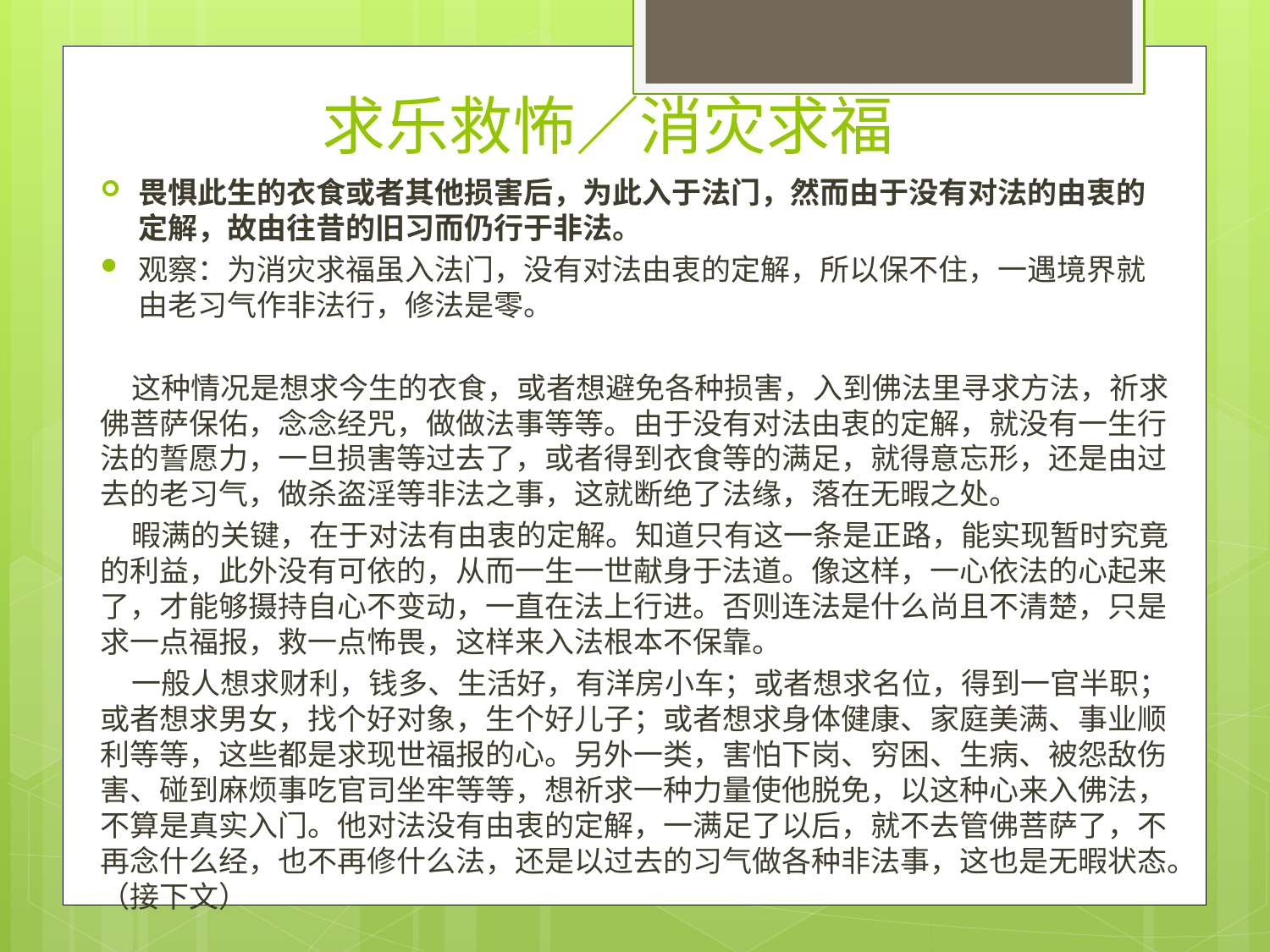

# 求乐救怖／消灾求福
畏惧此生的衣食或者其他损害后，为此入于法门，然而由于没有对法的由衷的定解，故由往昔的旧习而仍行于非法。
观察：为消灾求福虽入法门，没有对法由衷的定解，所以保不住，一遇境界就由老习气作非法行，修法是零。

    这种情况是想求今生的衣食，或者想避免各种损害，入到佛法里寻求方法，祈求佛菩萨保佑，念念经咒，做做法事等等。由于没有对法由衷的定解，就没有一生行法的誓愿力，一旦损害等过去了，或者得到衣食等的满足，就得意忘形，还是由过去的老习气，做杀盗淫等非法之事，这就断绝了法缘，落在无暇之处。
    暇满的关键，在于对法有由衷的定解。知道只有这一条是正路，能实现暂时究竟的利益，此外没有可依的，从而一生一世献身于法道。像这样，一心依法的心起来了，才能够摄持自心不变动，一直在法上行进。否则连法是什么尚且不清楚，只是求一点福报，救一点怖畏，这样来入法根本不保靠。
    一般人想求财利，钱多、生活好，有洋房小车；或者想求名位，得到一官半职；或者想求男女，找个好对象，生个好儿子；或者想求身体健康、家庭美满、事业顺利等等，这些都是求现世福报的心。另外一类，害怕下岗、穷困、生病、被怨敌伤害、碰到麻烦事吃官司坐牢等等，想祈求一种力量使他脱免，以这种心来入佛法，不算是真实入门。他对法没有由衷的定解，一满足了以后，就不去管佛菩萨了，不再念什么经，也不再修什么法，还是以过去的习气做各种非法事，这也是无暇状态。（接下文）